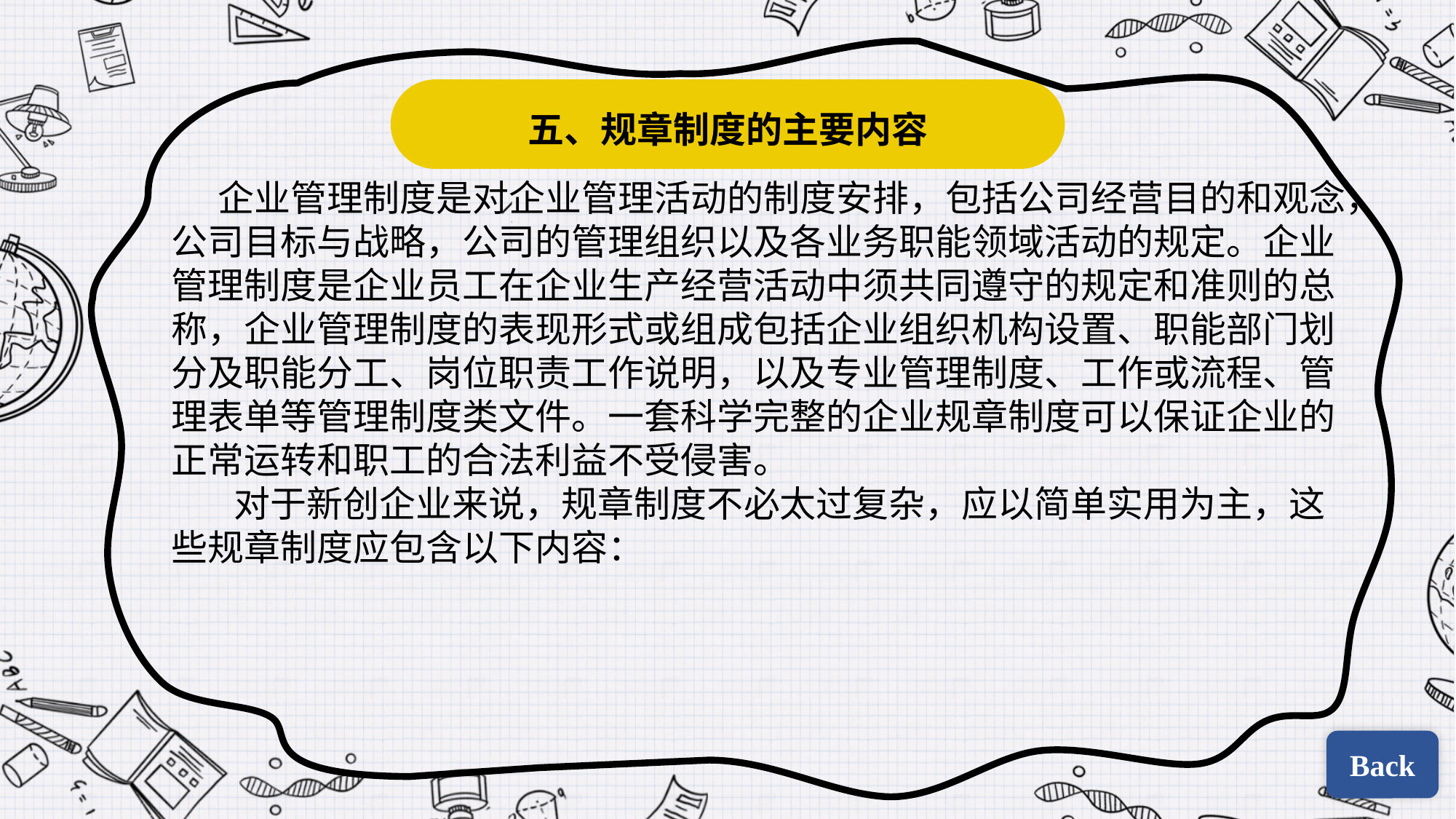

五、规章制度的主要内容
    企业管理制度是对企业管理活动的制度安排，包括公司经营目的和观念，公司目标与战略，公司的管理组织以及各业务职能领域活动的规定。企业管理制度是企业员工在企业生产经营活动中须共同遵守的规定和准则的总称，企业管理制度的表现形式或组成包括企业组织机构设置、职能部门划分及职能分工、岗位职责工作说明，以及专业管理制度、工作或流程、管理表单等管理制度类文件。一套科学完整的企业规章制度可以保证企业的正常运转和职工的合法利益不受侵害。
      对于新创企业来说，规章制度不必太过复杂，应以简单实用为主，这些规章制度应包含以下内容：

Back